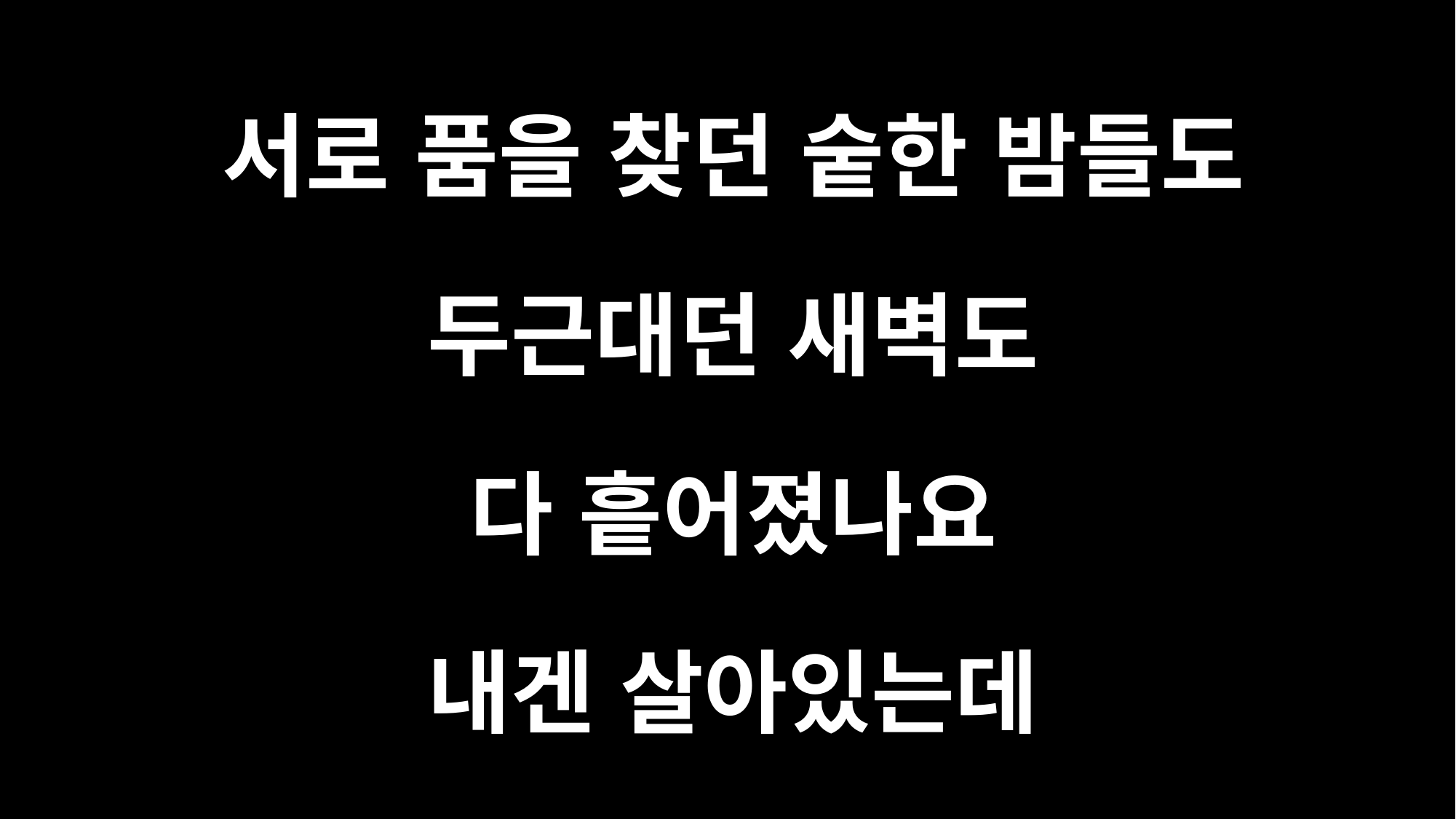

서로 품을 찾던 숱한 밤들도
두근대던 새벽도
다 흩어졌나요
내겐 살아있는데